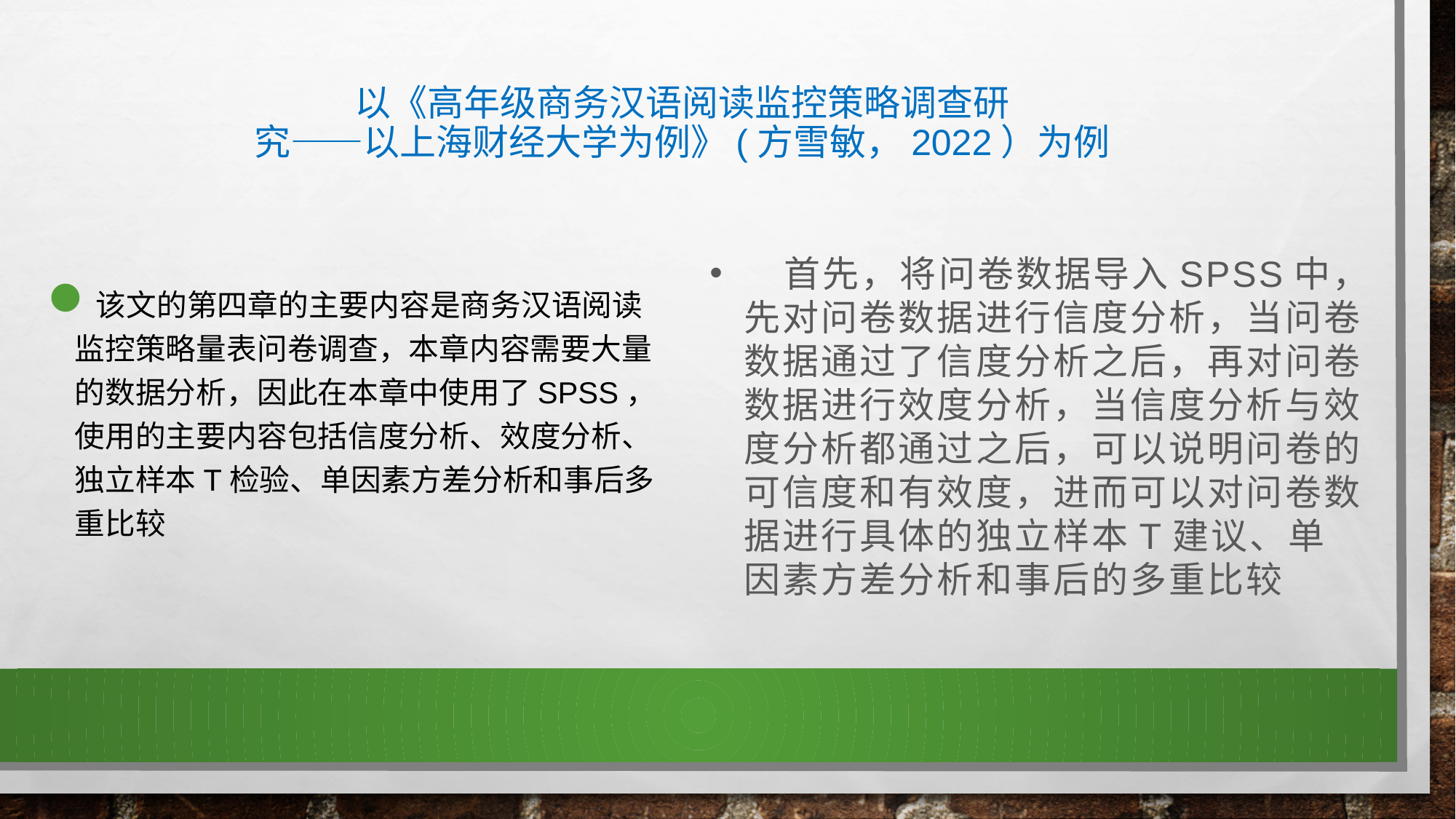

# 以《高年级商务汉语阅读监控策略调查研 究——以上海财经大学为例》(方雪敏，2022）为例
   首先，将问卷数据导入SPSS中，先对问卷数据进行信度分析，当问卷数据通过了信度分析之后，再对问卷数据进行效度分析，当信度分析与效度分析都通过之后，可以说明问卷的可信度和有效度，进而可以对问卷数据进行具体的独立样本T建议、单因素方差分析和事后的多重比较
该文的第四章的主要内容是商务汉语阅读监控策略量表问卷调查，本章内容需要大量的数据分析，因此在本章中使用了spss，使用的主要内容包括信度分析、效度分析、独立样本T检验、单因素方差分析和事后多重比较